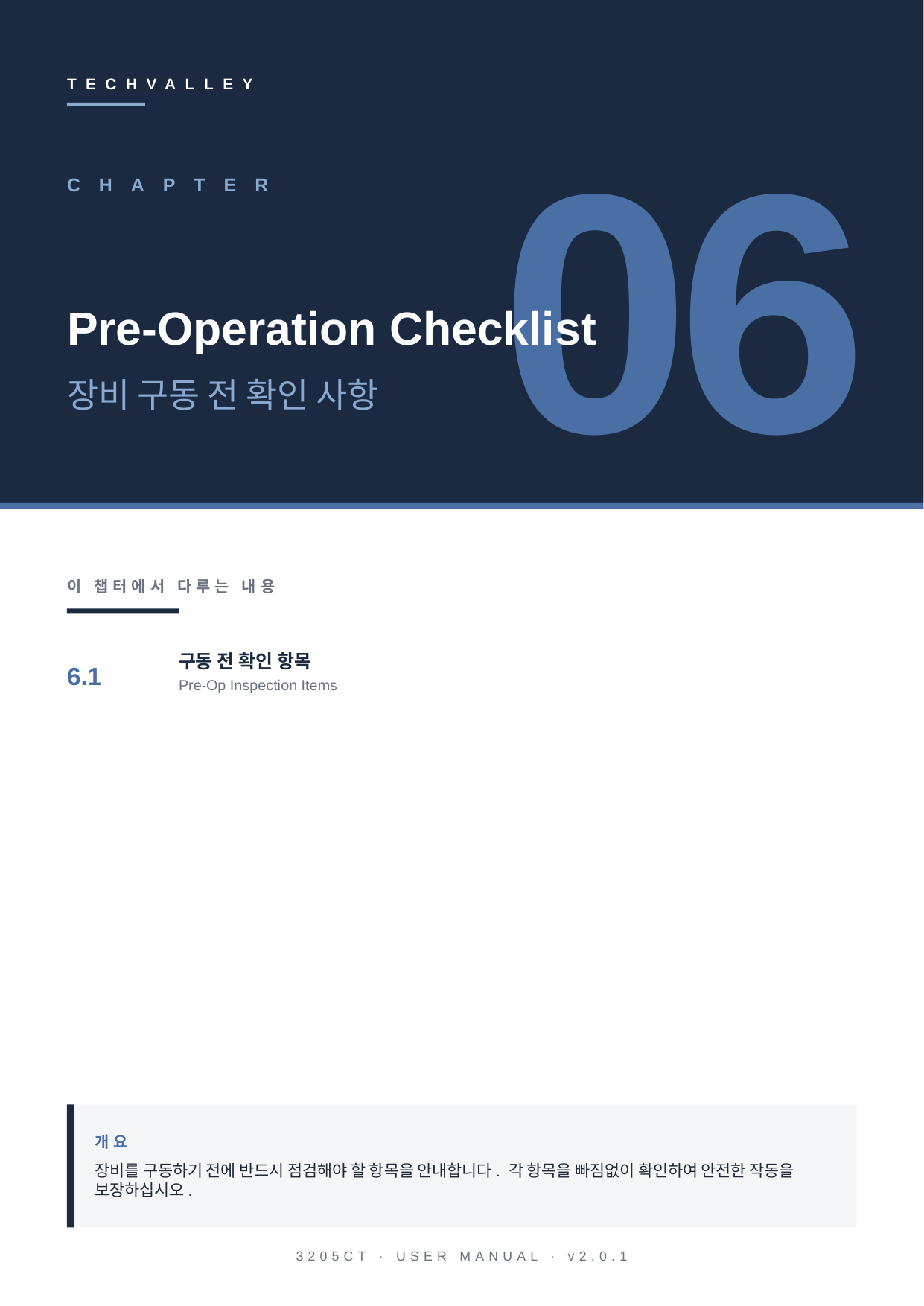

TECHVALLEY

06
CHAPTER
Pre-Operation Checklist
장비 구동 전 확인 사항

이 챕터에서 다루는 내용

6.1
구동 전 확인 항목
Pre-Op Inspection Items

개요
장비를 구동하기 전에 반드시 점검해야 할 항목을 안내합니다. 각 항목을 빠짐없이 확인하여 안전한 작동을 보장하십시오.
3205CT · USER MANUAL · v2.0.1